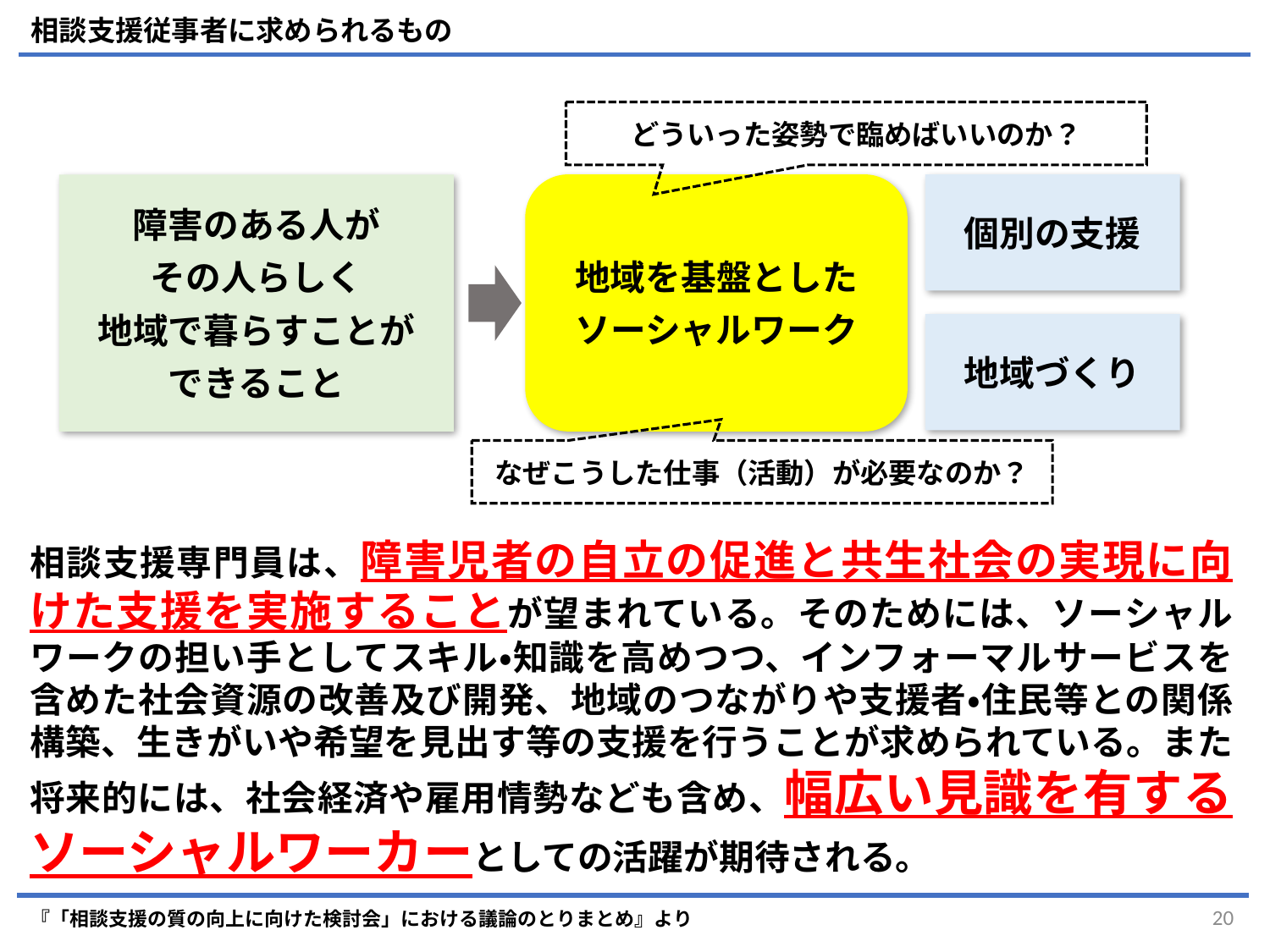

相談支援従事者に求められるもの
どういった姿勢で臨めばいいのか？
地域を基盤とした
ソーシャルワーク
個別の支援
障害のある人が
その人らしく
地域で暮らすことが
できること

地域づくり
なぜこうした仕事（活動）が必要なのか？
相談支援専門員は、障害児者の自立の促進と共生社会の実現に向けた支援を実施することが望まれている。そのためには、ソーシャルワークの担い手としてスキル・知識を高めつつ、インフォーマルサービスを含めた社会資源の改善及び開発、地域のつながりや支援者・住民等との関係構築、生きがいや希望を見出す等の支援を行うことが求められている。また将来的には、社会経済や雇用情勢なども含め、幅広い見識を有するソーシャルワーカーとしての活躍が期待される。
『「相談支援の質の向上に向けた検討会」における議論のとりまとめ』より
20